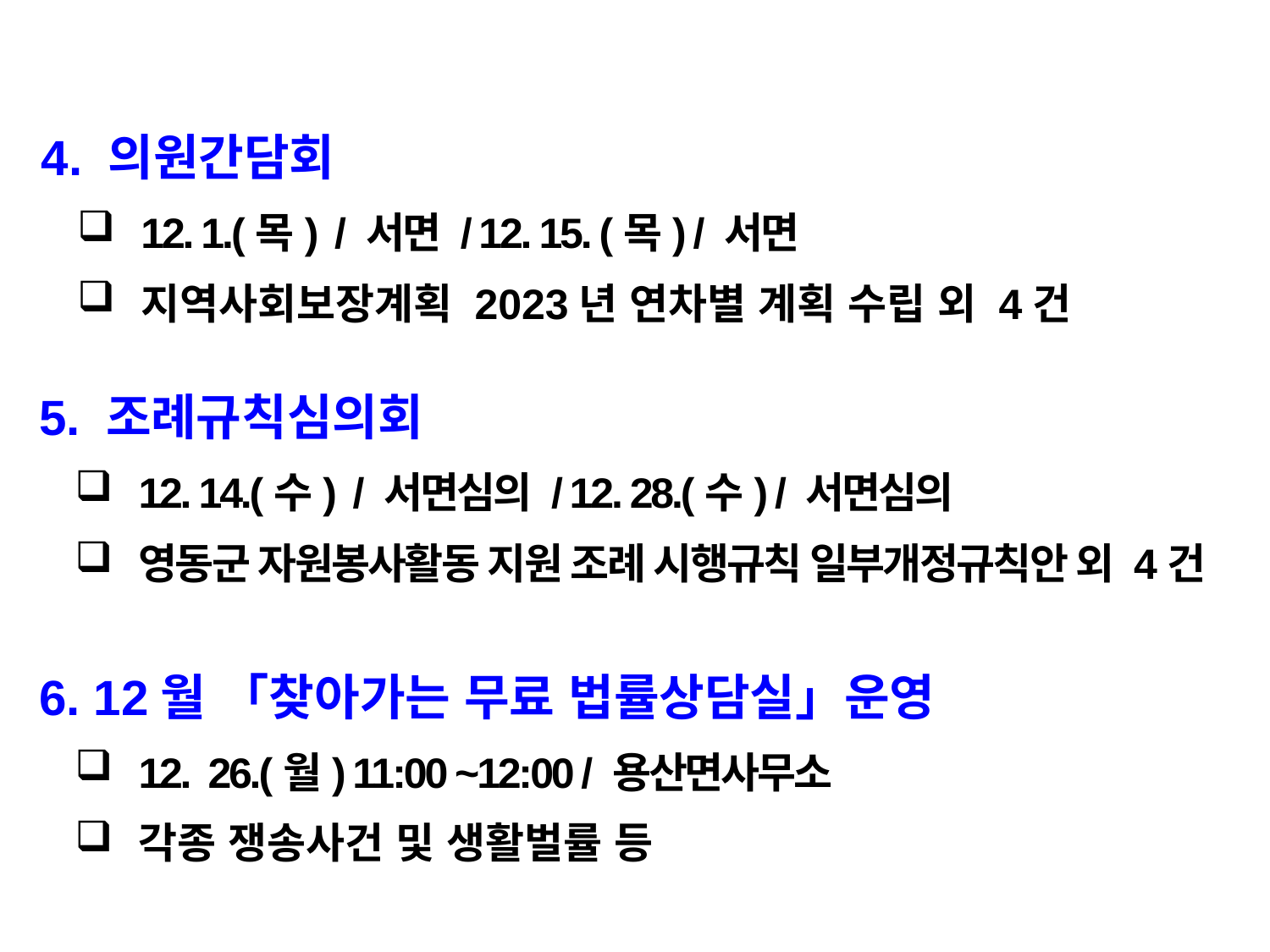

4. 의원간담회
12. 1.(목)  / 서면 / 12. 15. (목) / 서면
지역사회보장계획 2023년 연차별 계획 수립 외 4건

  5. 조례규칙심의회
12. 14.(수)  / 서면심의 / 12. 28.(수) / 서면심의
영동군 자원봉사활동 지원 조례 시행규칙 일부개정규칙안 외 4건

  6. 12월 「찾아가는 무료 법률상담실」운영
12.  26.(월) 11:00 ~12:00 / 용산면사무소
각종 쟁송사건 및 생활벌률 등